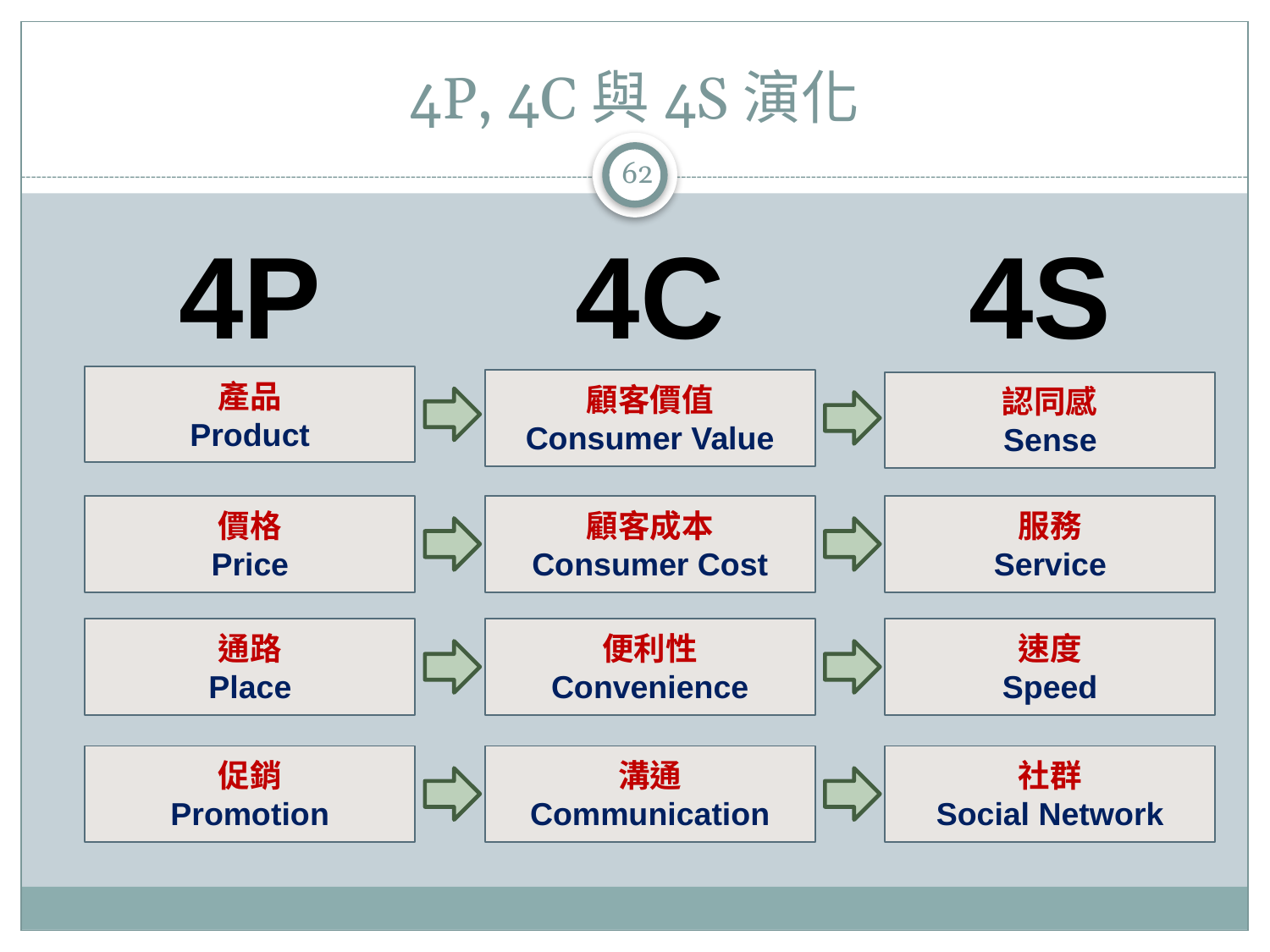

# 4P, 4C與4S演化
62
4P
4C
4S
產品
Product
顧客價值
Consumer Value
認同感
Sense

價格
Price
顧客成本
Consumer Cost
服務
Service

通路
Place
便利性
Convenience
速度
Speed

促銷
Promotion
溝通
Communication
社群
Social Network